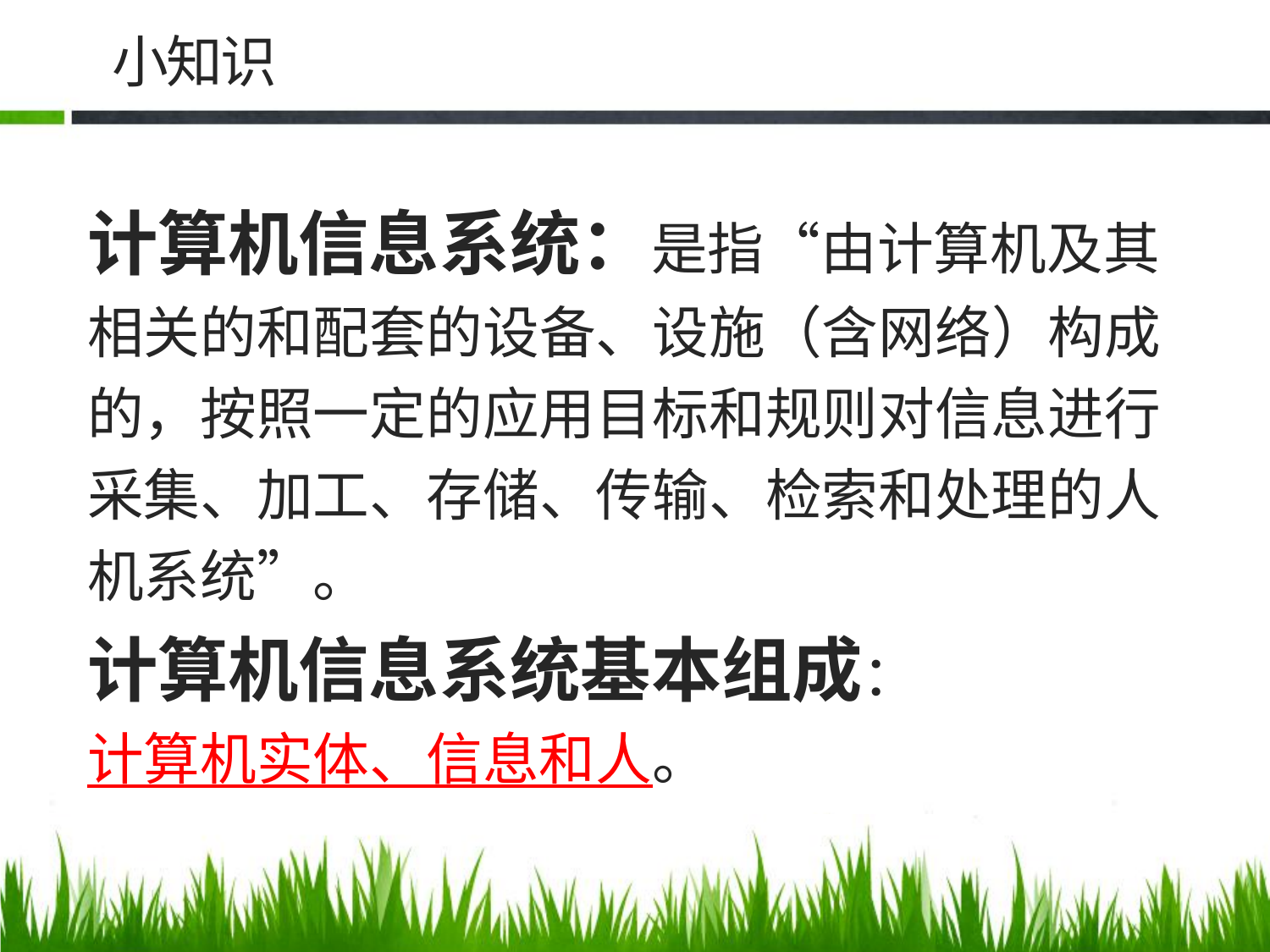

小知识
计算机信息系统：是指“由计算机及其相关的和配套的设备、设施（含网络）构成的，按照一定的应用目标和规则对信息进行采集、加工、存储、传输、检索和处理的人机系统”。
计算机信息系统基本组成：
计算机实体、信息和人。